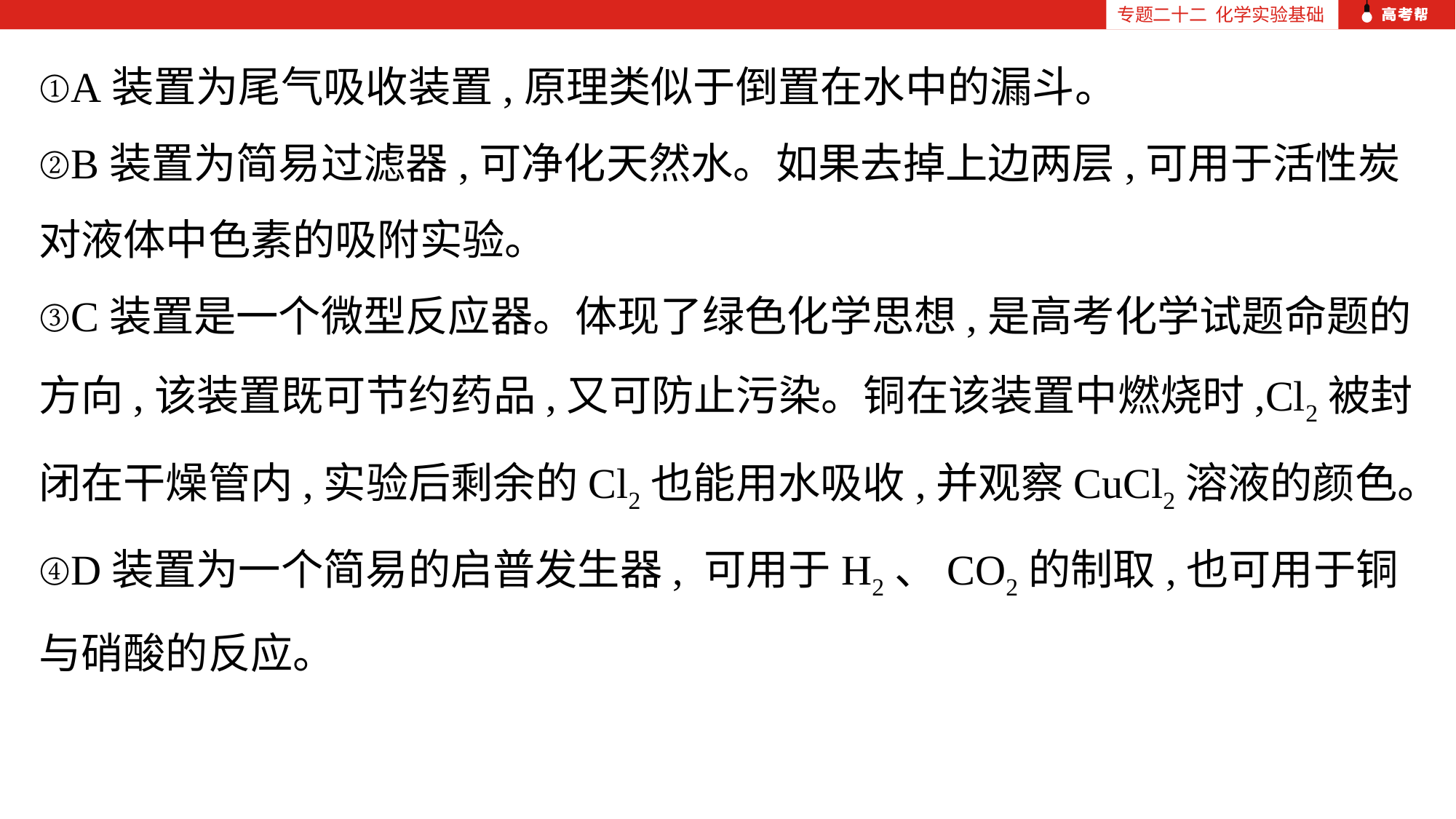

专题二十二  化学实验基础

①A装置为尾气吸收装置,原理类似于倒置在水中的漏斗。
②B装置为简易过滤器,可净化天然水。如果去掉上边两层,可用于活性炭对液体中色素的吸附实验。
③C装置是一个微型反应器。体现了绿色化学思想,是高考化学试题命题的方向,该装置既可节约药品,又可防止污染。铜在该装置中燃烧时,Cl2被封闭在干燥管内,实验后剩余的Cl2也能用水吸收,并观察CuCl2溶液的颜色。
④D装置为一个简易的启普发生器, 可用于H2、CO2的制取,也可用于铜与硝酸的反应。